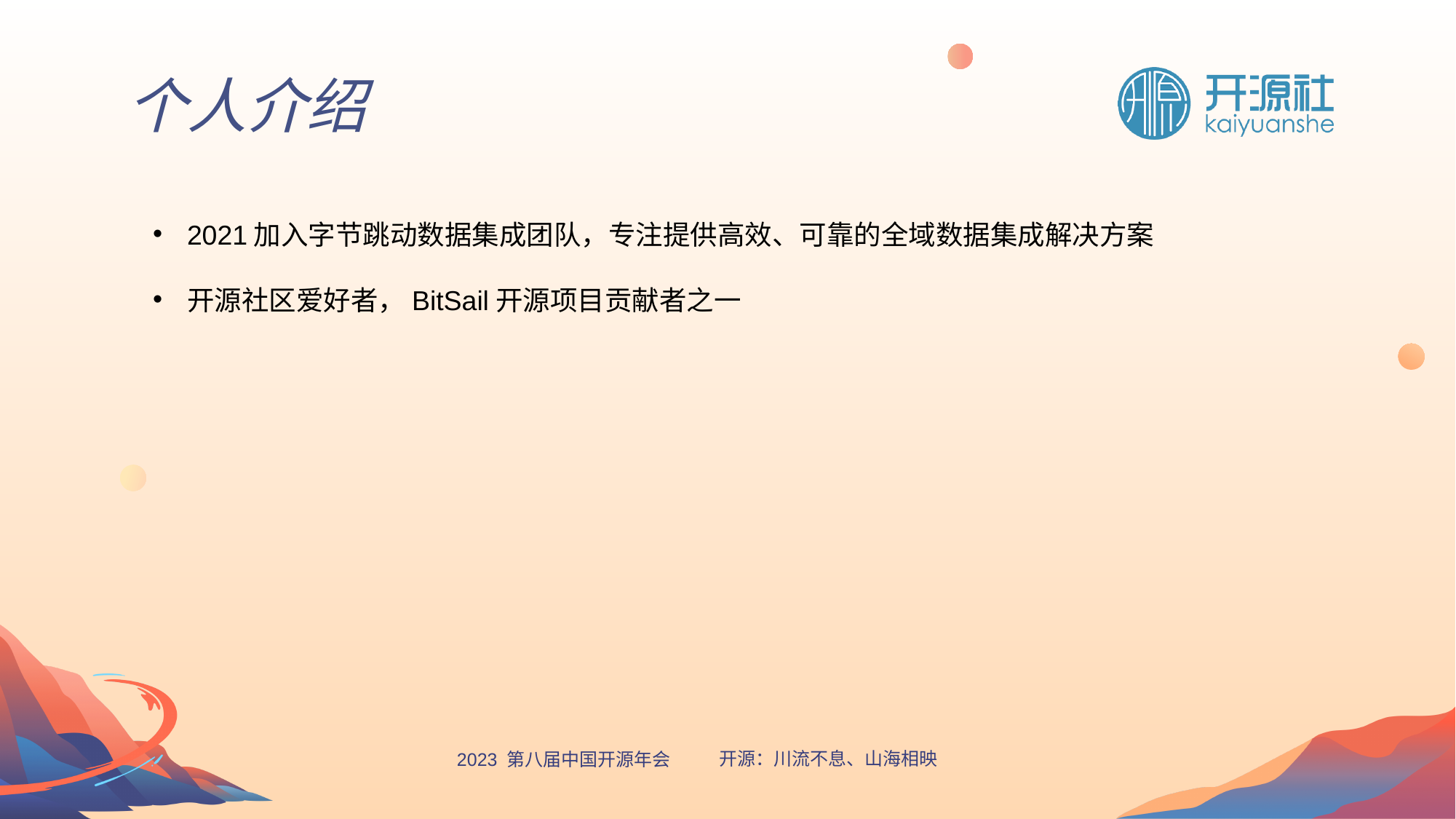

个人介绍
2021加入字节跳动数据集成团队，专注提供高效、可靠的全域数据集成解决方案

开源社区爱好者，BitSail开源项目贡献者之一